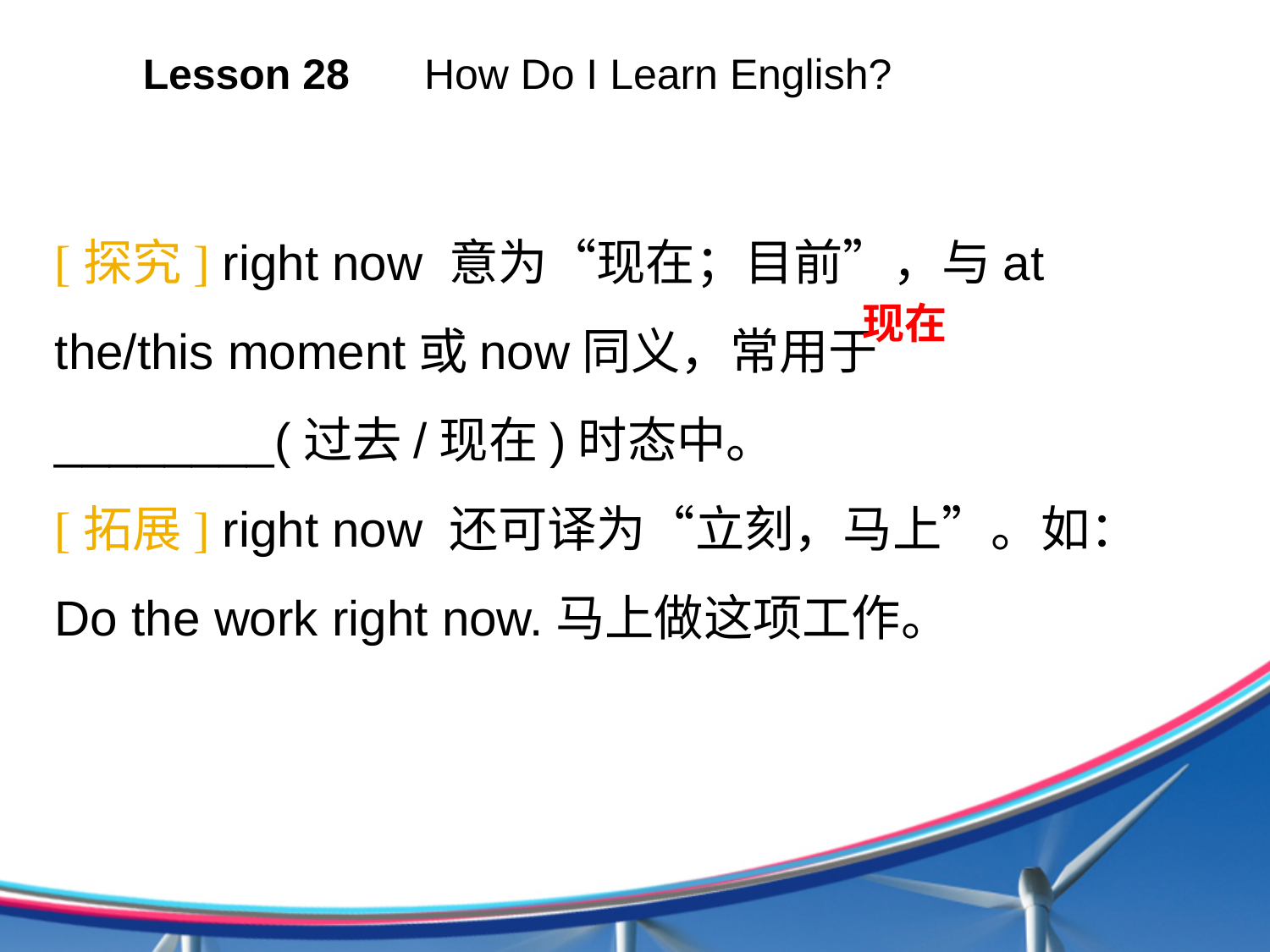

Lesson 28 　How Do I Learn English?
[探究] right now 意为“现在；目前”，与at the/this moment或now同义，常用于________(过去/现在)时态中。
[拓展] right now 还可译为“立刻，马上”。如：
Do the work right now.马上做这项工作。
现在